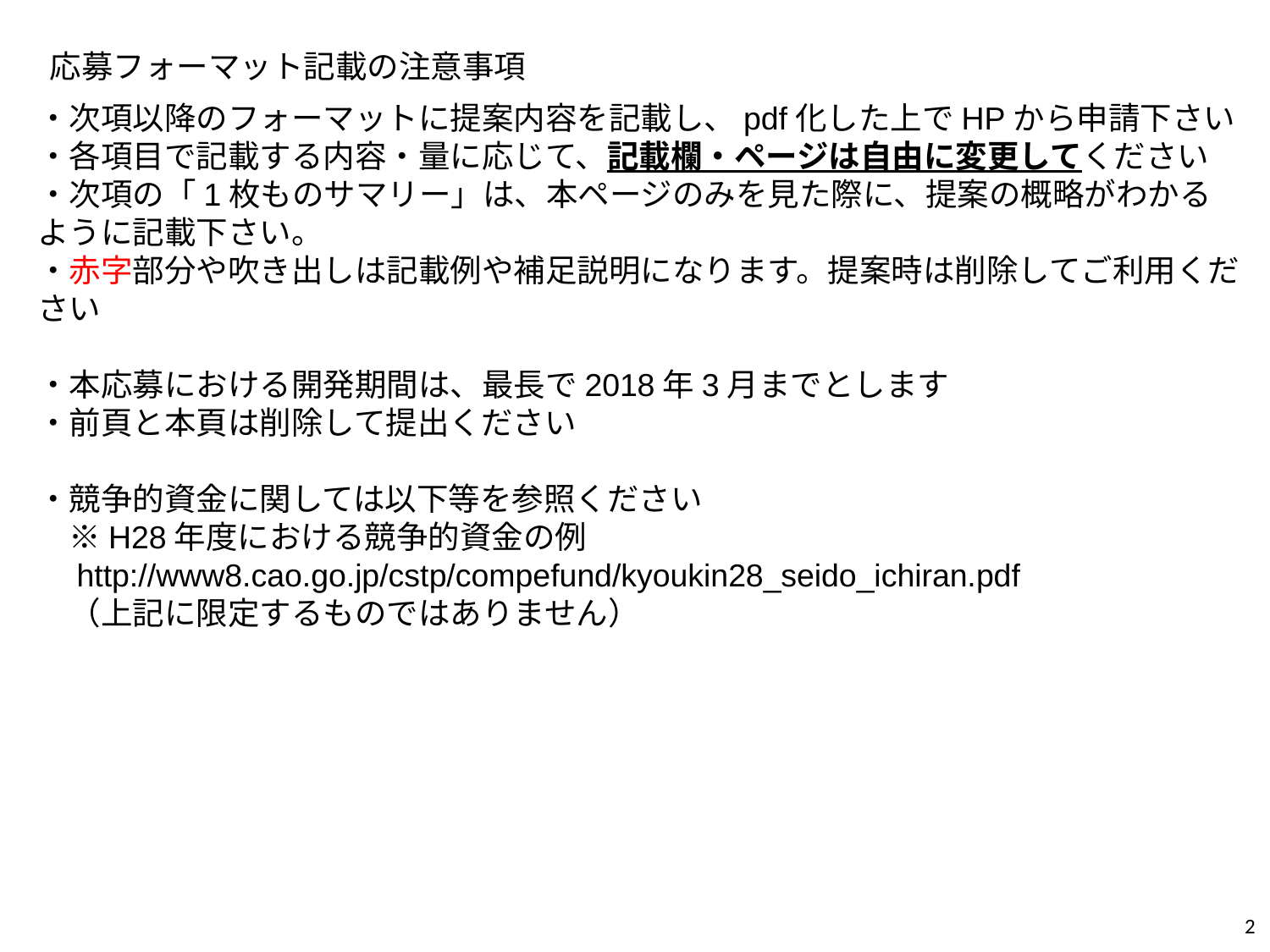

応募フォーマット記載の注意事項
・次項以降のフォーマットに提案内容を記載し、pdf化した上でHPから申請下さい
・各項目で記載する内容・量に応じて、記載欄・ページは自由に変更してください
・次項の「1枚ものサマリー」は、本ページのみを見た際に、提案の概略がわかるように記載下さい。
・赤字部分や吹き出しは記載例や補足説明になります。提案時は削除してご利用ください

・本応募における開発期間は、最長で2018年3月までとします
・前頁と本頁は削除して提出ください

・競争的資金に関しては以下等を参照ください
　※H28年度における競争的資金の例
　http://www8.cao.go.jp/cstp/compefund/kyoukin28_seido_ichiran.pdf
　（上記に限定するものではありません）

2